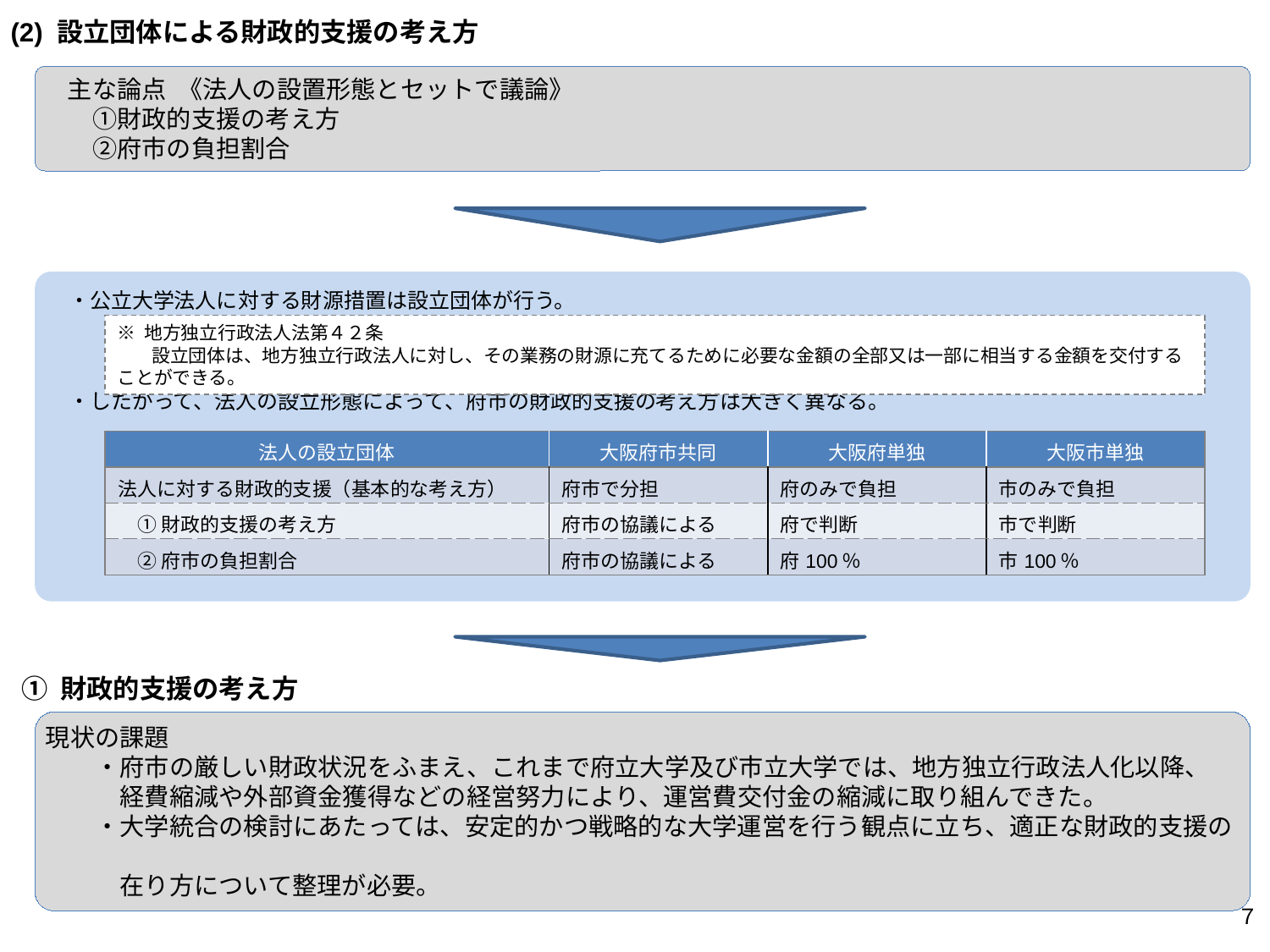

# (2) 設立団体による財政的支援の考え方
　主な論点  《法人の設置形態とセットで議論》
　　①財政的支援の考え方
　　②府市の負担割合

　・公立大学法人に対する財源措置は設立団体が行う。

　・したがって、法人の設立形態によって、府市の財政的支援の考え方は大きく異なる。
※ 地方独立行政法人法第４２条
　    設立団体は、地方独立行政法人に対し、その業務の財源に充てるために必要な金額の全部又は一部に相当する金額を交付することができる。
| 法人の設立団体 | 大阪府市共同 | 大阪府単独 | 大阪市単独 |
| --- | --- | --- | --- |
| 法人に対する財政的支援（基本的な考え方） | 府市で分担 | 府のみで負担 | 市のみで負担 |
| ① 財政的支援の考え方 | 府市の協議による | 府で判断 | 市で判断 |
| ② 府市の負担割合 | 府市の協議による | 府100％ | 市100％ |

① 財政的支援の考え方
現状の課題
　　・府市の厳しい財政状況をふまえ、これまで府立大学及び市立大学では、地方独立行政法人化以降、
　　　経費縮減や外部資金獲得などの経営努力により、運営費交付金の縮減に取り組んできた。
　　・大学統合の検討にあたっては、安定的かつ戦略的な大学運営を行う観点に立ち、適正な財政的支援の
　　　在り方について整理が必要。
７